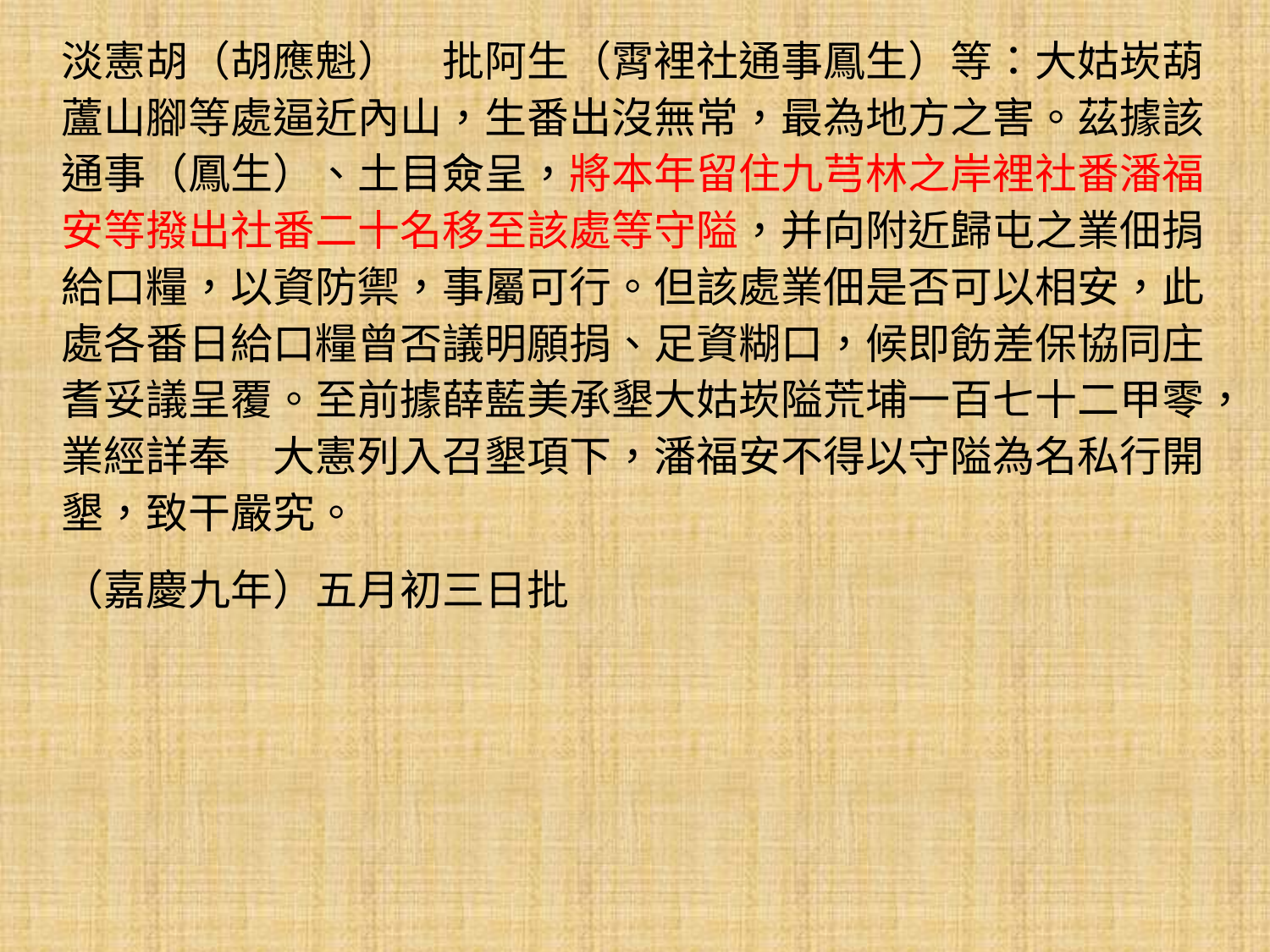

淡憲胡（胡應魁）　批阿生（霄裡社通事鳳生）等：大姑崁葫蘆山腳等處逼近內山，生番出沒無常，最為地方之害。茲據該通事（鳳生）、土目僉呈，將本年留住九芎林之岸裡社番潘福安等撥出社番二十名移至該處等守隘，并向附近歸屯之業佃捐給口糧，以資防禦，事屬可行。但該處業佃是否可以相安，此處各番日給口糧曾否議明願捐、足資糊口，候即飭差保協同庄耆妥議呈覆。至前據薛藍美承墾大姑崁隘荒埔一百七十二甲零，業經詳奉　大憲列入召墾項下，潘福安不得以守隘為名私行開墾，致干嚴究。
（嘉慶九年）五月初三日批